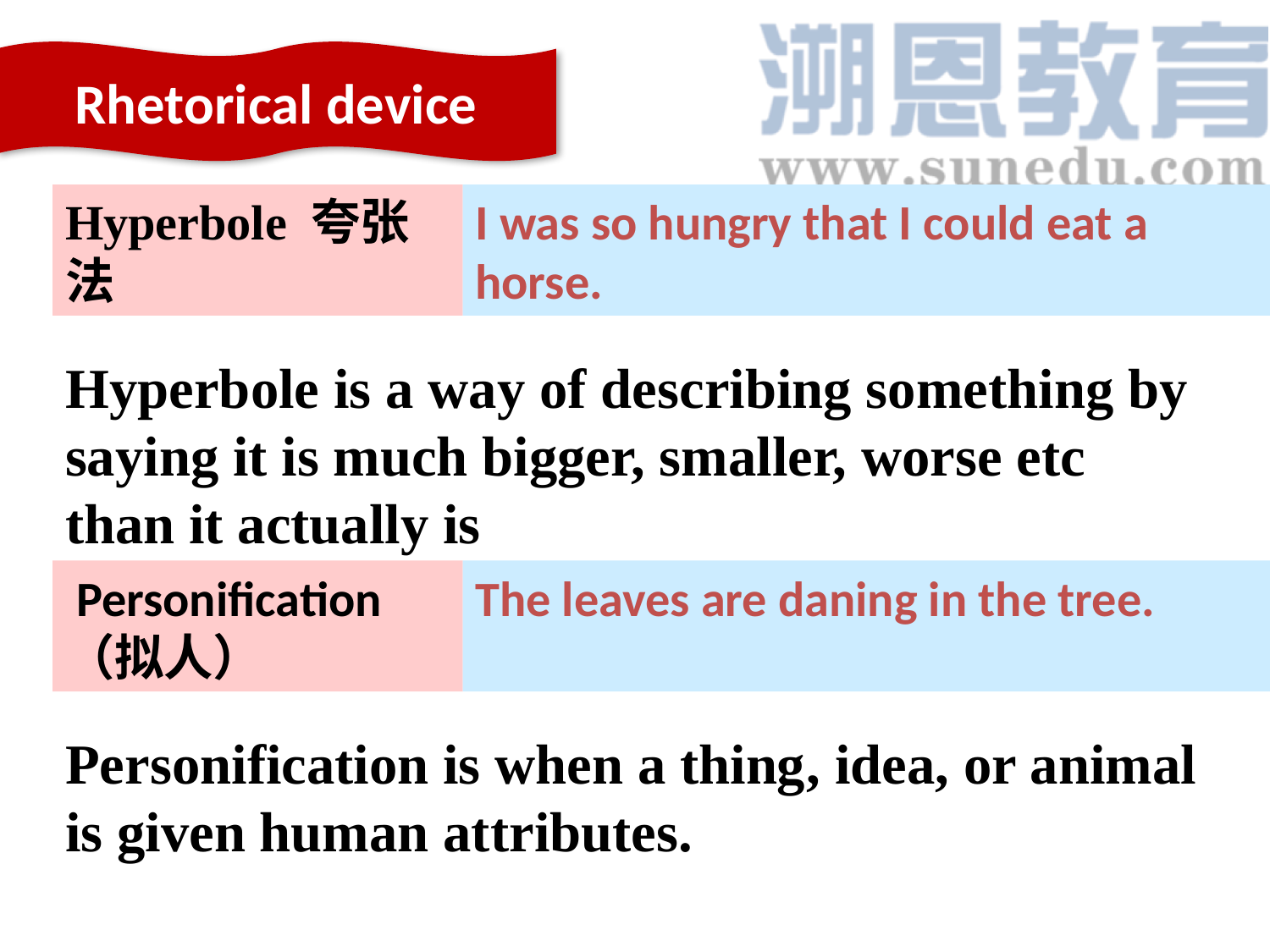

Rhetorical device
Hyperbole 夸张法
I was so hungry that I could eat a horse.
Hyperbole is a way of describing something by saying it is much bigger, smaller, worse etc than it actually is
 Personification（拟人）
The leaves are daning in the tree.

Personification is when a thing, idea, or animal is given human attributes.